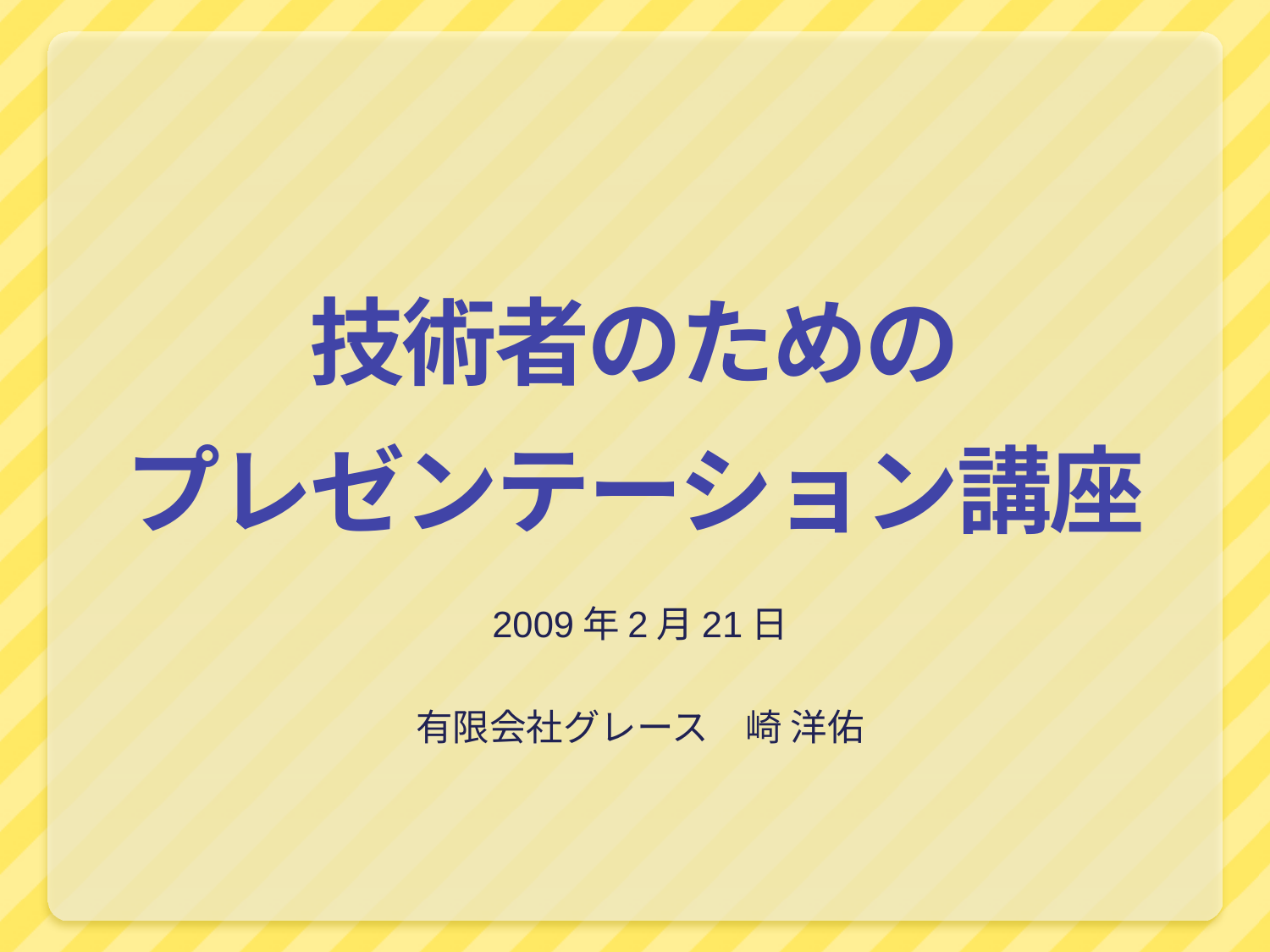

# 技術者のための プレゼンテーション講座
2009年2月21日
有限会社グレース　崎 洋佑